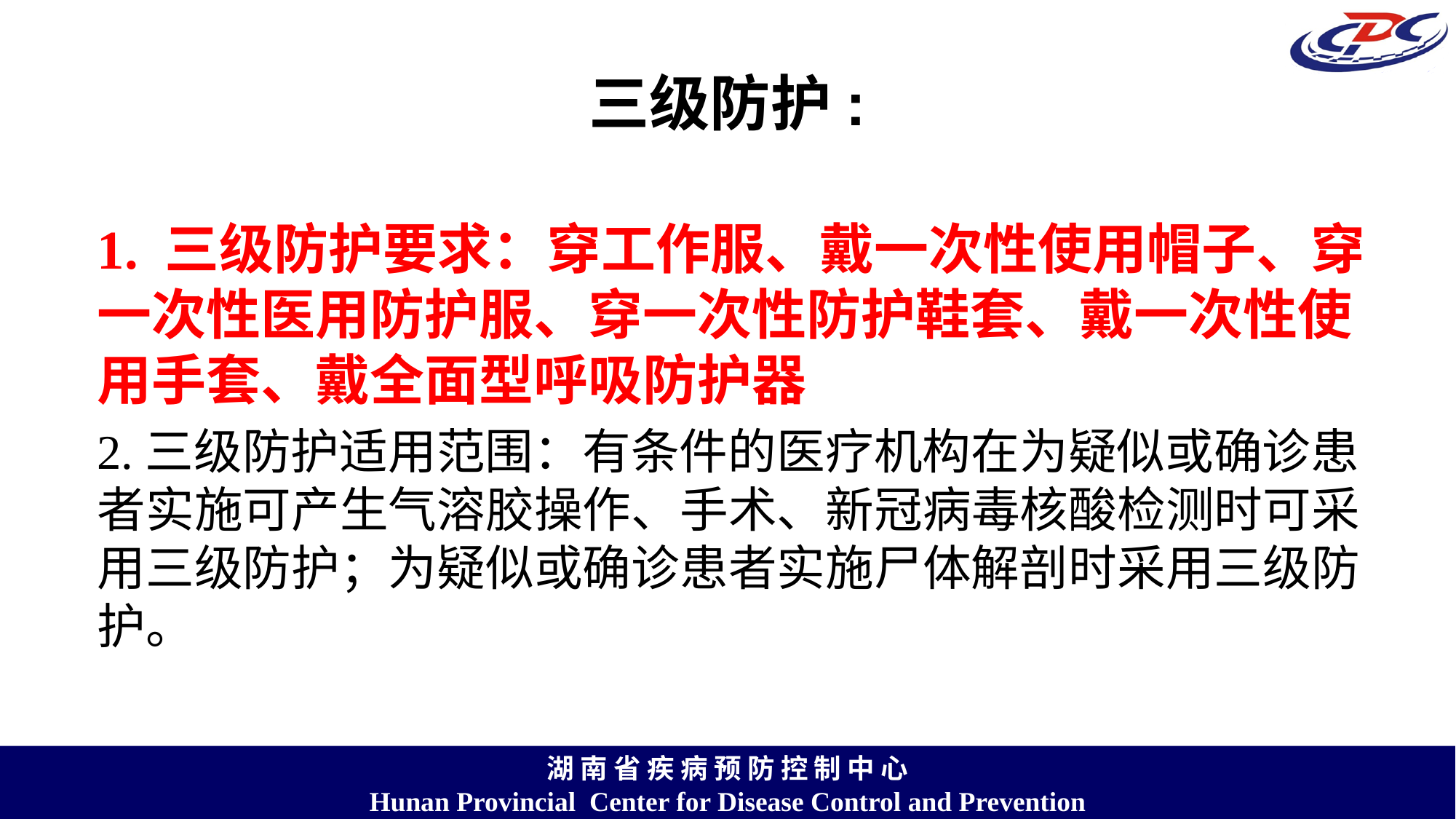

# 三级防护:
1. 三级防护要求：穿工作服、戴一次性使用帽子、穿一次性医用防护服、穿一次性防护鞋套、戴一次性使用手套、戴全面型呼吸防护器
2.三级防护适用范围：有条件的医疗机构在为疑似或确诊患者实施可产生气溶胶操作、手术、新冠病毒核酸检测时可采用三级防护；为疑似或确诊患者实施尸体解剖时采用三级防护。